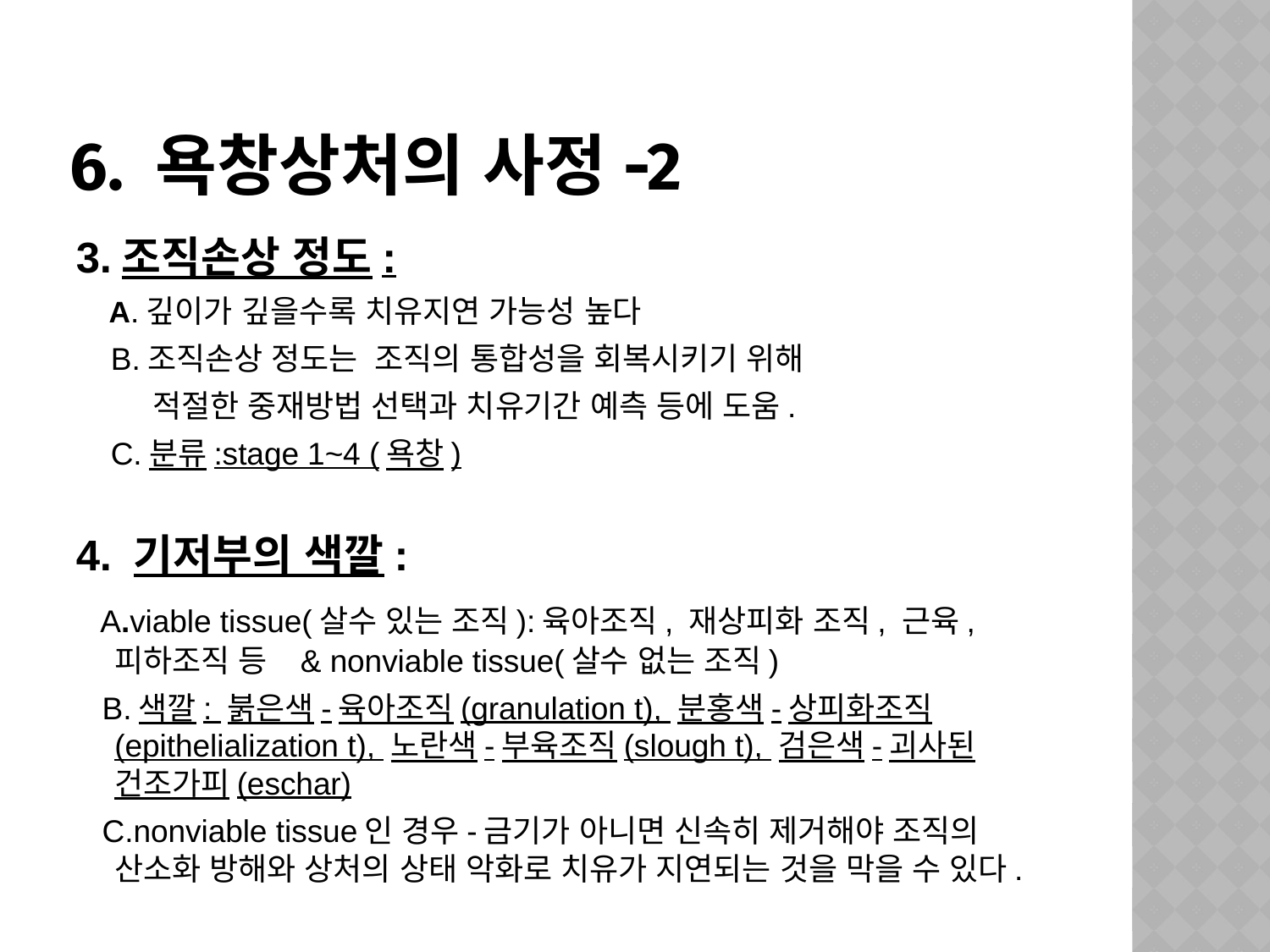

# 6. 욕창상처의 사정-2
3.조직손상 정도:
    A.깊이가 깊을수록 치유지연 가능성 높다
    B.조직손상 정도는  조직의 통합성을 회복시키기 위해
        적절한 중재방법 선택과 치유기간 예측 등에 도움.
    C.분류:stage 1~4 (욕창)

4. 기저부의 색깔:
  A.viable tissue(살수 있는 조직):육아조직, 재상피화 조직, 근육, 피하조직 등   & nonviable tissue(살수 없는 조직)
   B.색깔: 붉은색-육아조직(granulation t), 분홍색-상피화조직(epithelialization t), 노란색-부육조직(slough t), 검은색-괴사된 건조가피(eschar)
   C.nonviable tissue인 경우-금기가 아니면 신속히 제거해야 조직의 산소화 방해와 상처의 상태 악화로 치유가 지연되는 것을 막을 수 있다.